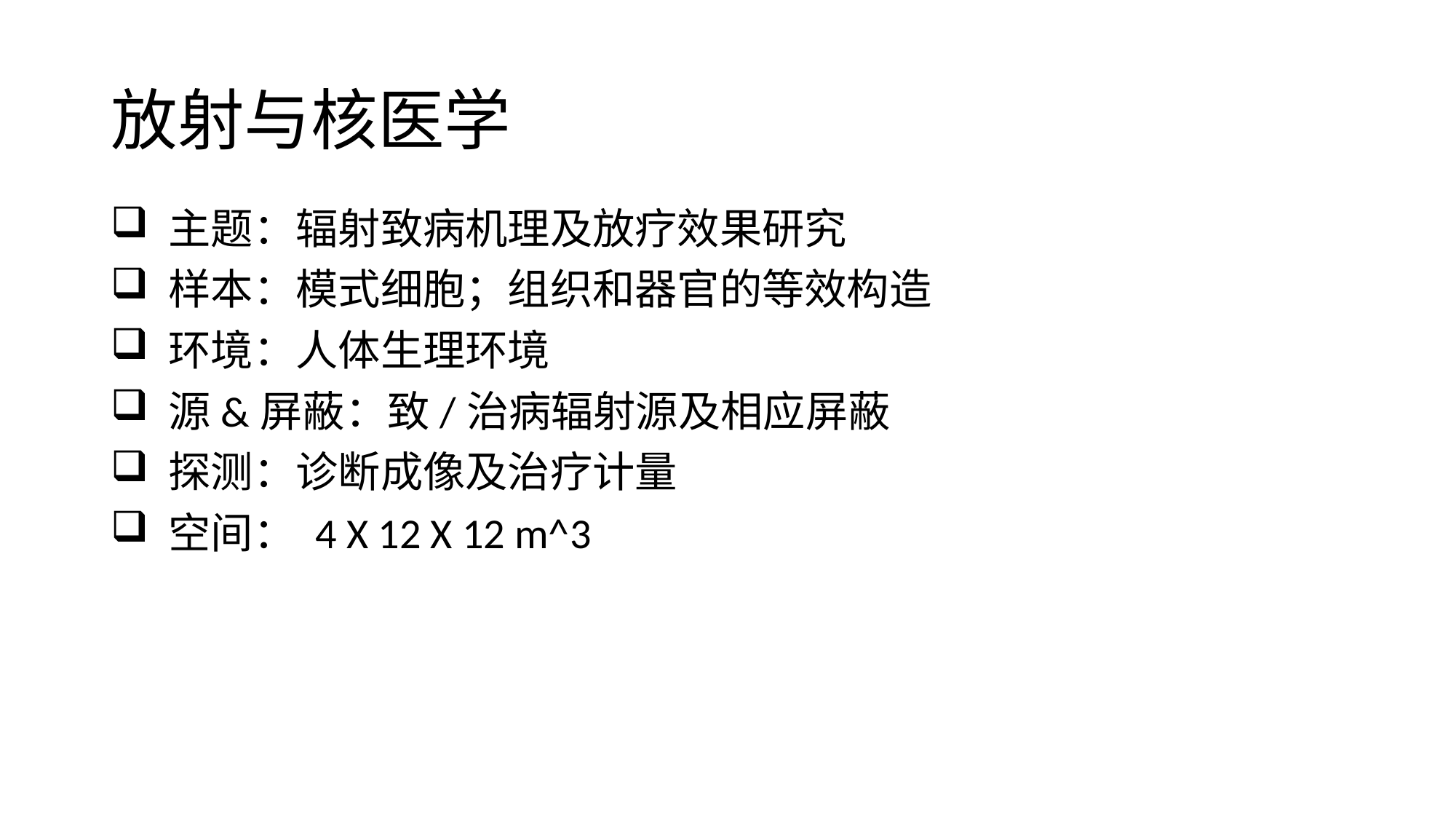

# 放射与核医学
 主题：辐射致病机理及放疗效果研究
 样本：模式细胞；组织和器官的等效构造
 环境：人体生理环境
 源&屏蔽：致/治病辐射源及相应屏蔽
 探测：诊断成像及治疗计量
 空间： 4 X 12 X 12 m^3